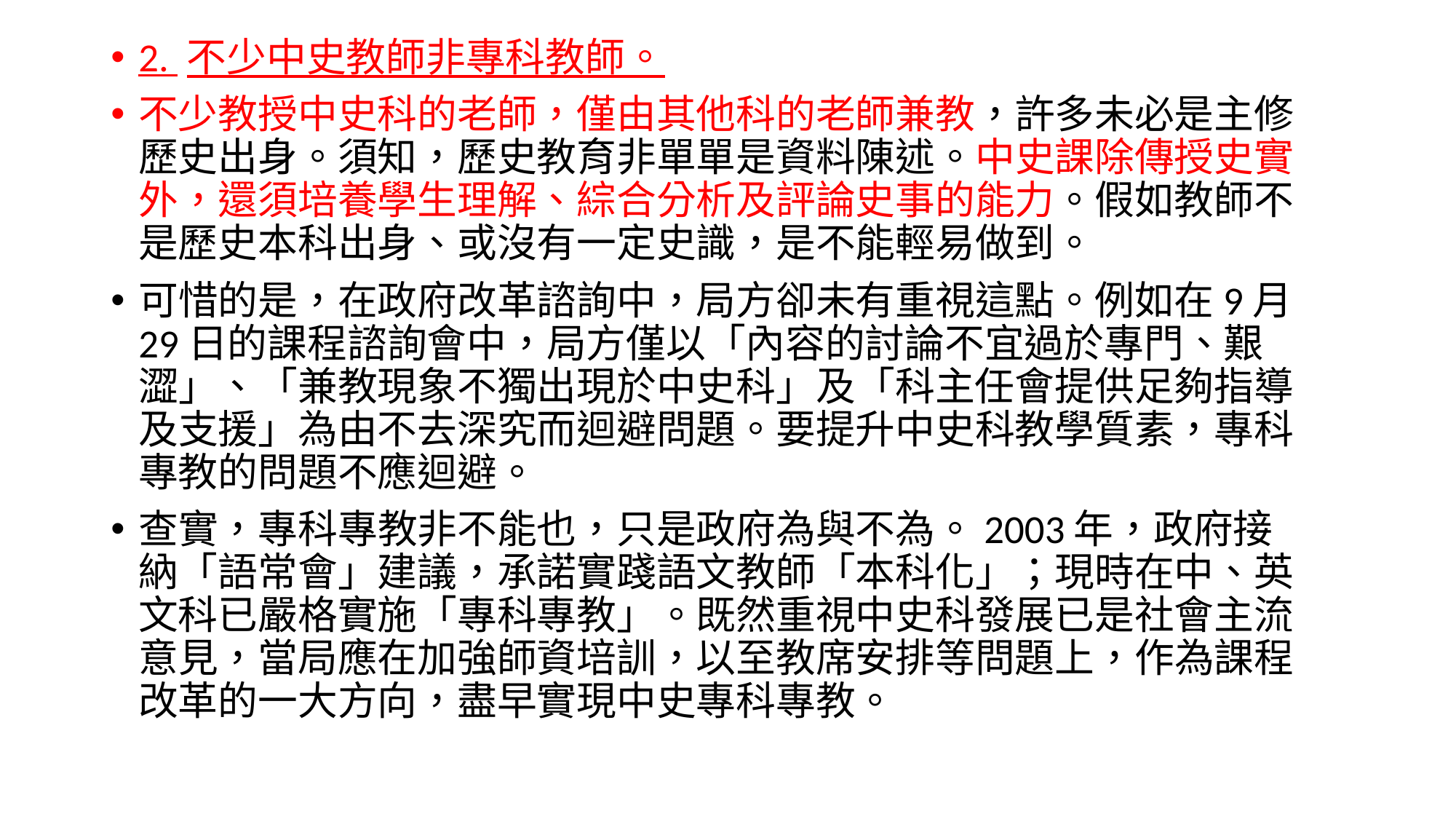

2. 不少中史教師非專科教師。
不少教授中史科的老師，僅由其他科的老師兼教，許多未必是主修歷史出身。須知，歷史教育非單單是資料陳述。中史課除傳授史實外，還須培養學生理解、綜合分析及評論史事的能力。假如教師不是歷史本科出身、或沒有一定史識，是不能輕易做到。
可惜的是，在政府改革諮詢中，局方卻未有重視這點。例如在9月29日的課程諮詢會中，局方僅以「內容的討論不宜過於專門、艱澀」、「兼教現象不獨出現於中史科」及「科主任會提供足夠指導及支援」為由不去深究而迴避問題。要提升中史科教學質素，專科專教的問題不應迴避。
查實，專科專教非不能也，只是政府為與不為。2003年，政府接納「語常會」建議，承諾實踐語文教師「本科化」；現時在中、英文科已嚴格實施「專科專教」。既然重視中史科發展已是社會主流意見，當局應在加強師資培訓，以至教席安排等問題上，作為課程改革的一大方向，盡早實現中史專科專教。